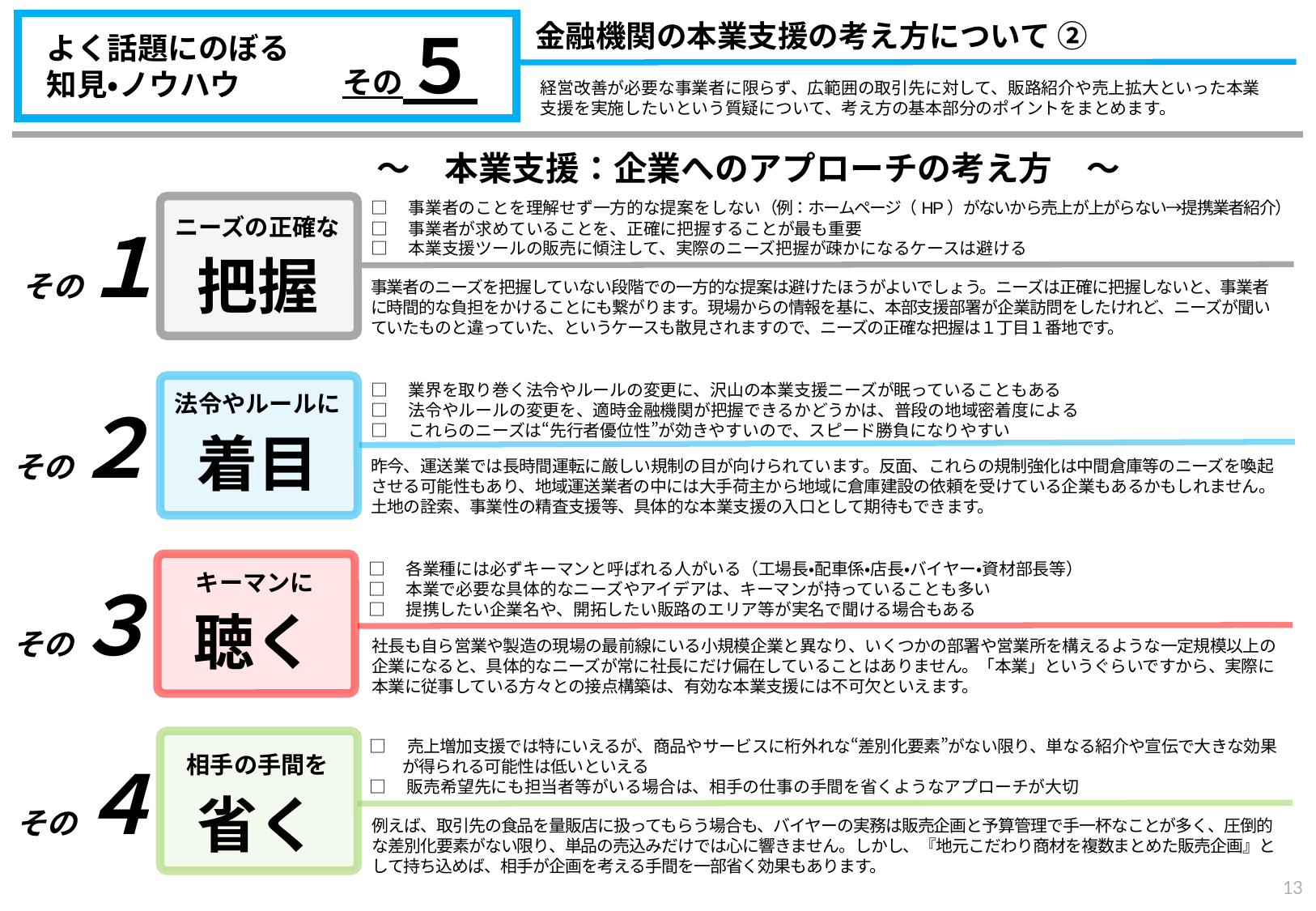

金融機関の本業支援の考え方について ②

その５
よく話題にのぼる
知見・ノウハウ
経営改善が必要な事業者に限らず、広範囲の取引先に対して、販路紹介や売上拡大といった本業
支援を実施したいという質疑について、考え方の基本部分のポイントをまとめます。
～　本業支援：企業へのアプローチの考え方　～
□　事業者のことを理解せず一方的な提案をしない（例：ホームページ（HP）がないから売上が上がらない→提携業者紹介）
□　事業者が求めていることを、正確に把握することが最も重要
□　本業支援ツールの販売に傾注して、実際のニーズ把握が疎かになるケースは避ける

その１
事業者のニーズを把握していない段階での一方的な提案は避けたほうがよいでしょう。ニーズは正確に把握しないと、事業者に時間的な負担をかけることにも繋がります。現場からの情報を基に、本部支援部署が企業訪問をしたけれど、ニーズが聞いていたものと違っていた、というケースも散見されますので、ニーズの正確な把握は１丁目１番地です。
ニーズの正確な
把握
□　業界を取り巻く法令やルールの変更に、沢山の本業支援ニーズが眠っていることもある
□　法令やルールの変更を、適時金融機関が把握できるかどうかは、普段の地域密着度による
□　これらのニーズは“先行者優位性”が効きやすいので、スピード勝負になりやすい

その２
昨今、運送業では長時間運転に厳しい規制の目が向けられています。反面、これらの規制強化は中間倉庫等のニーズを喚起させる可能性もあり、地域運送業者の中には大手荷主から地域に倉庫建設の依頼を受けている企業もあるかもしれません。土地の詮索、事業性の精査支援等、具体的な本業支援の入口として期待もできます。
法令やルールに
着目
□　各業種には必ずキーマンと呼ばれる人がいる（工場長・配車係・店長・バイヤー・資材部長等）
□　本業で必要な具体的なニーズやアイデアは、キーマンが持っていることも多い
□　提携したい企業名や、開拓したい販路のエリア等が実名で聞ける場合もある

その３
社長も自ら営業や製造の現場の最前線にいる小規模企業と異なり、いくつかの部署や営業所を構えるような一定規模以上の企業になると、具体的なニーズが常に社長にだけ偏在していることはありません。「本業」というぐらいですから、実際に本業に従事している方々との接点構築は、有効な本業支援には不可欠といえます。
キーマンに
聴く
□　売上増加支援では特にいえるが、商品やサービスに桁外れな“差別化要素”がない限り、単なる紹介や宣伝で大きな効果
　　が得られる可能性は低いといえる
□　販売希望先にも担当者等がいる場合は、相手の仕事の手間を省くようなアプローチが大切

相手の手間を
その４
省く
例えば、取引先の食品を量販店に扱ってもらう場合も、バイヤーの実務は販売企画と予算管理で手一杯なことが多く、圧倒的な差別化要素がない限り、単品の売込みだけでは心に響きません。しかし、『地元こだわり商材を複数まとめた販売企画』として持ち込めば、相手が企画を考える手間を一部省く効果もあります。
13